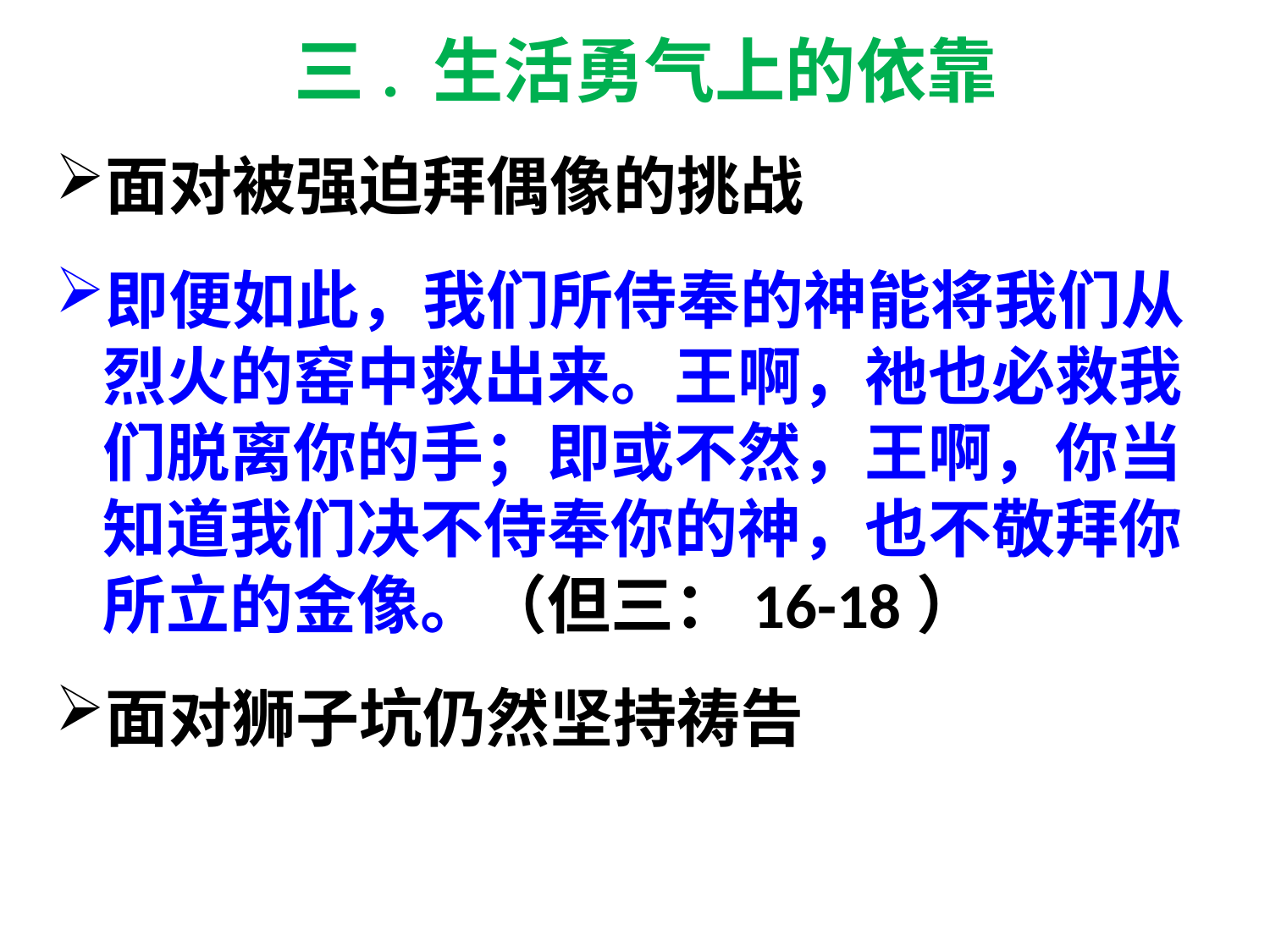

# 三. 生活勇气上的依靠
面对被强迫拜偶像的挑战

即便如此，我们所侍奉的神能将我们从烈火的窑中救出来。王啊，祂也必救我们脱离你的手；即或不然，王啊，你当知道我们决不侍奉你的神，也不敬拜你所立的金像。（但三：16-18）

面对狮子坑仍然坚持祷告